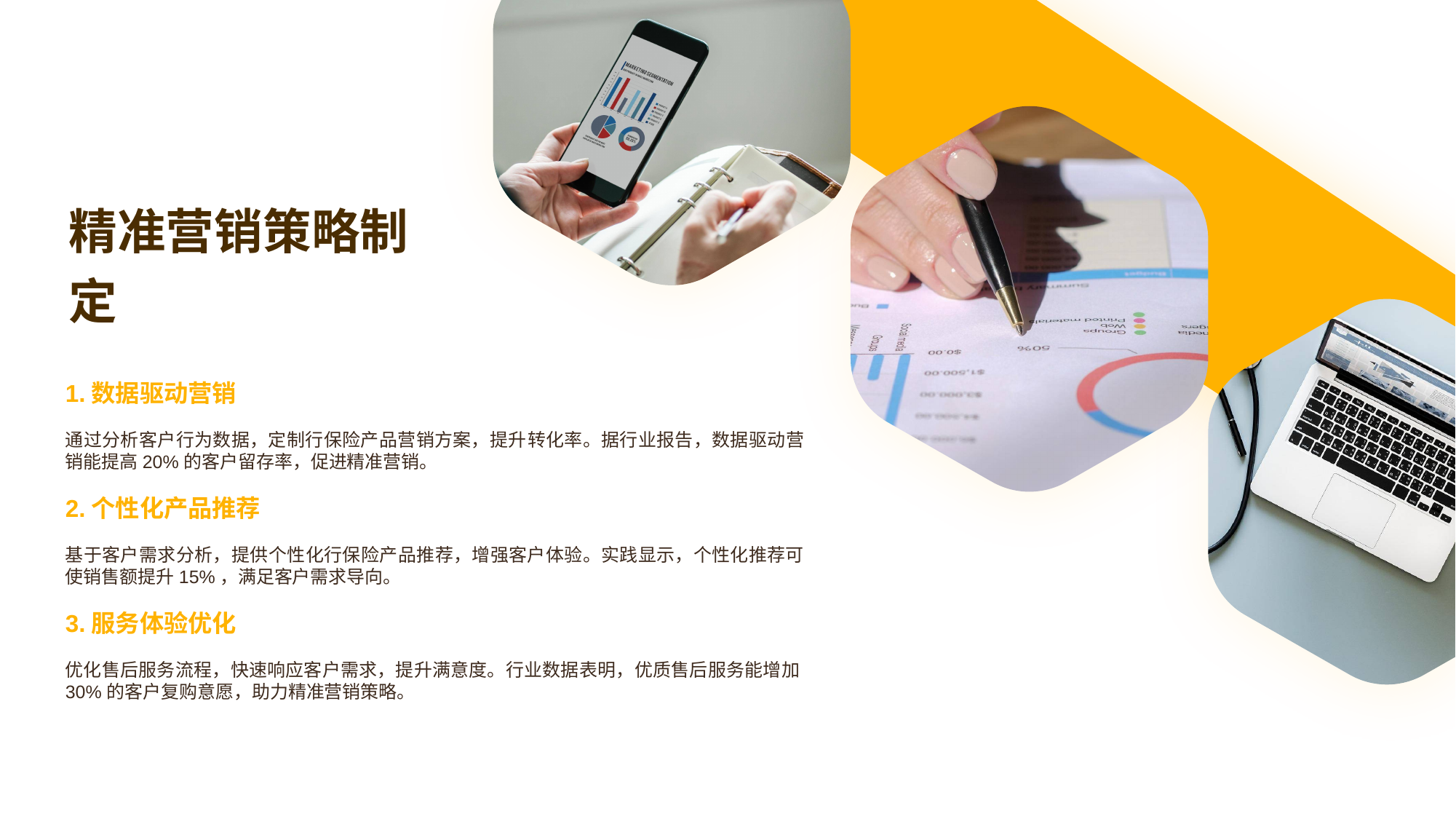

精准营销策略制定

1.数据驱动营销
通过分析客户行为数据，定制行保险产品营销方案，提升转化率。据行业报告，数据驱动营销能提高20%的客户留存率，促进精准营销。
2.个性化产品推荐
基于客户需求分析，提供个性化行保险产品推荐，增强客户体验。实践显示，个性化推荐可使销售额提升15%，满足客户需求导向。
3.服务体验优化
优化售后服务流程，快速响应客户需求，提升满意度。行业数据表明，优质售后服务能增加30%的客户复购意愿，助力精准营销策略。